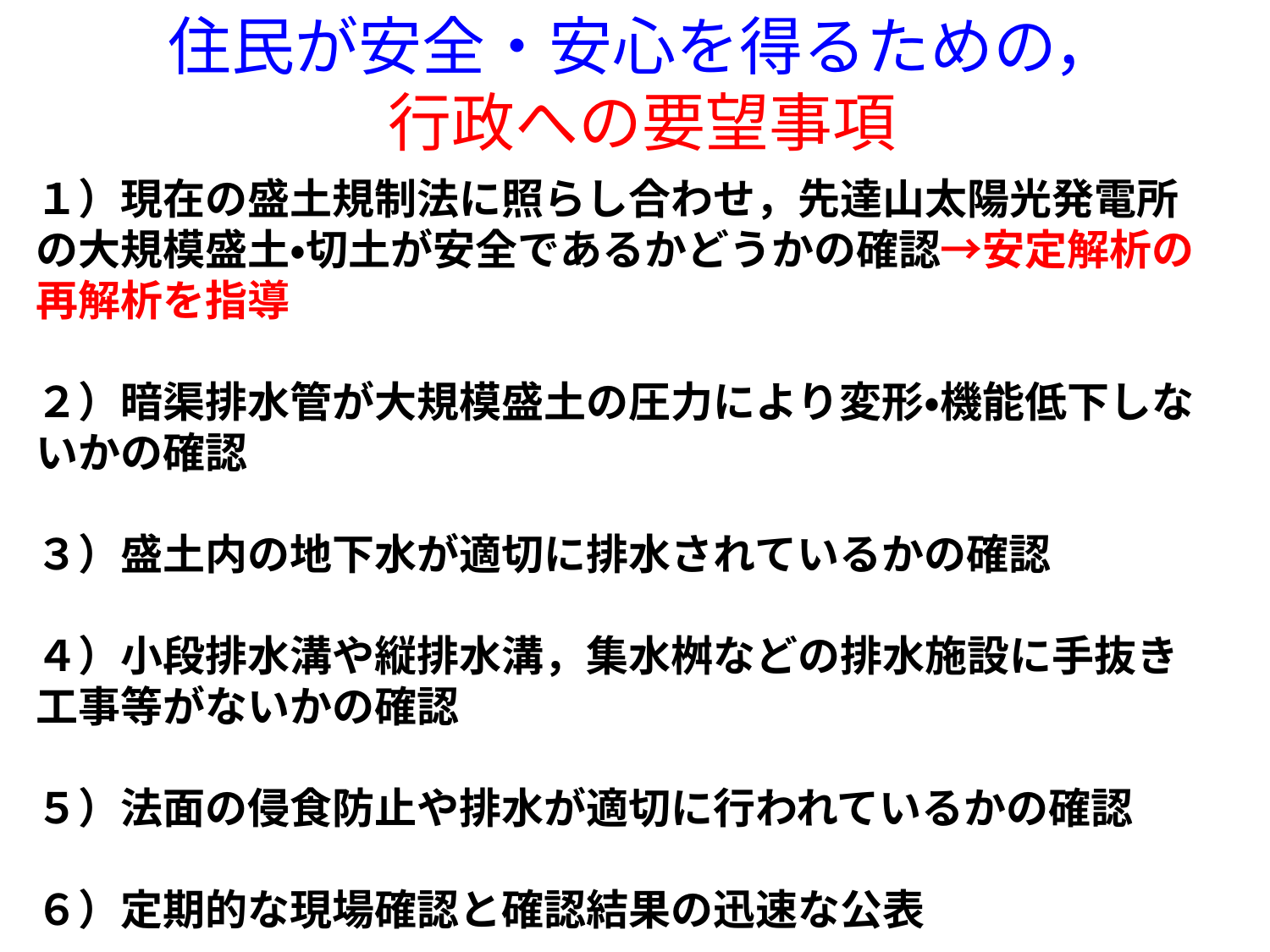

住民が安全・安心を得るための，
行政への要望事項
１）現在の盛土規制法に照らし合わせ，先達山太陽光発電所の大規模盛土・切土が安全であるかどうかの確認→安定解析の再解析を指導

２）暗渠排水管が大規模盛土の圧力により変形・機能低下しないかの確認

３）盛土内の地下水が適切に排水されているかの確認

４）小段排水溝や縦排水溝，集水桝などの排水施設に手抜き工事等がないかの確認

５）法面の侵食防止や排水が適切に行われているかの確認

６）定期的な現場確認と確認結果の迅速な公表